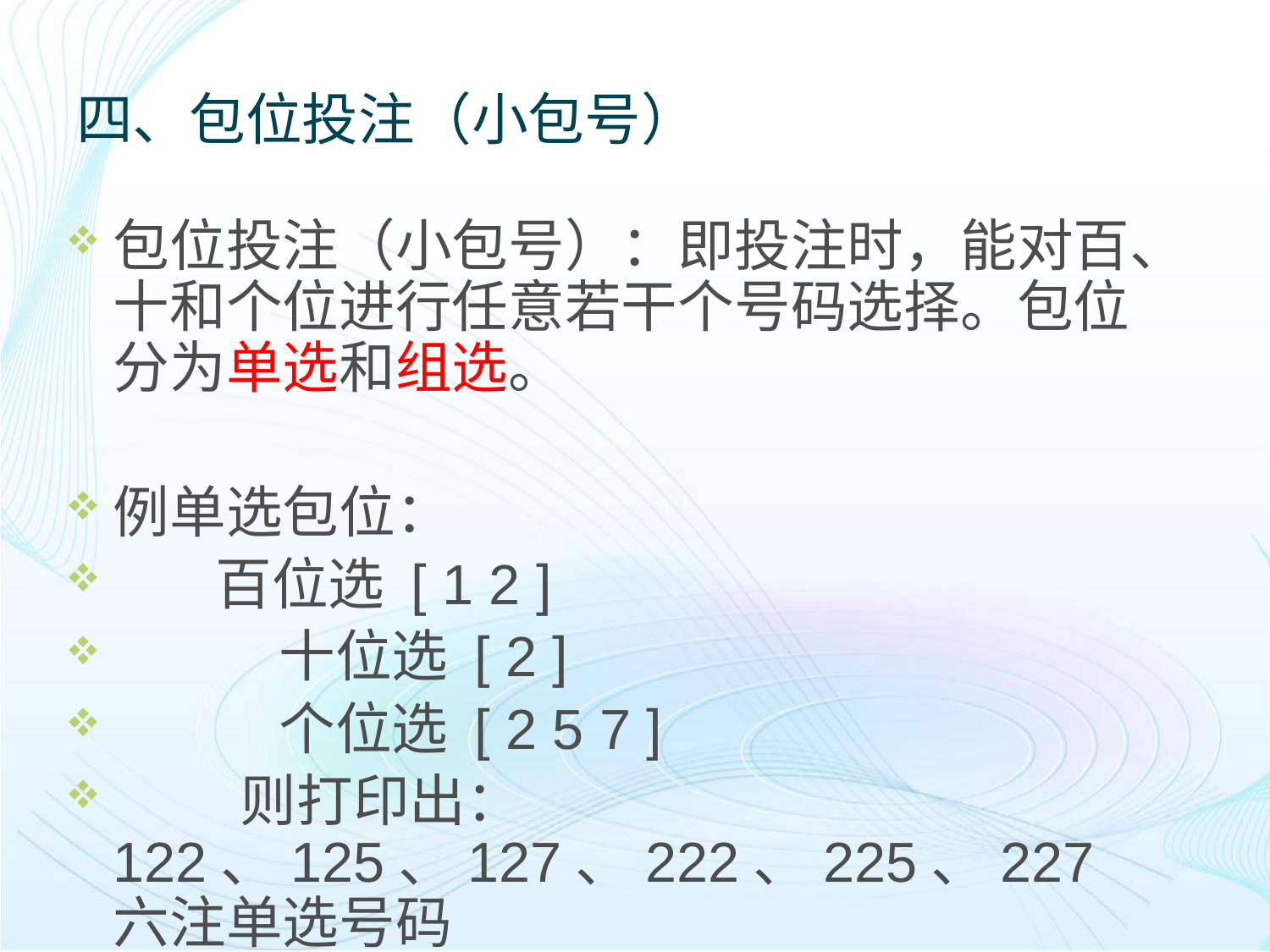

# 四、包位投注（小包号）
包位投注（小包号）：即投注时，能对百、十和个位进行任意若干个号码选择。包位分为单选和组选。

例单选包位：
       百位选 [ 1 2 ]
	  十位选 [ 2 ]
	  个位选 [ 2 5 7 ]
	则打印出：122、125、127、222、225、227 六注单选号码